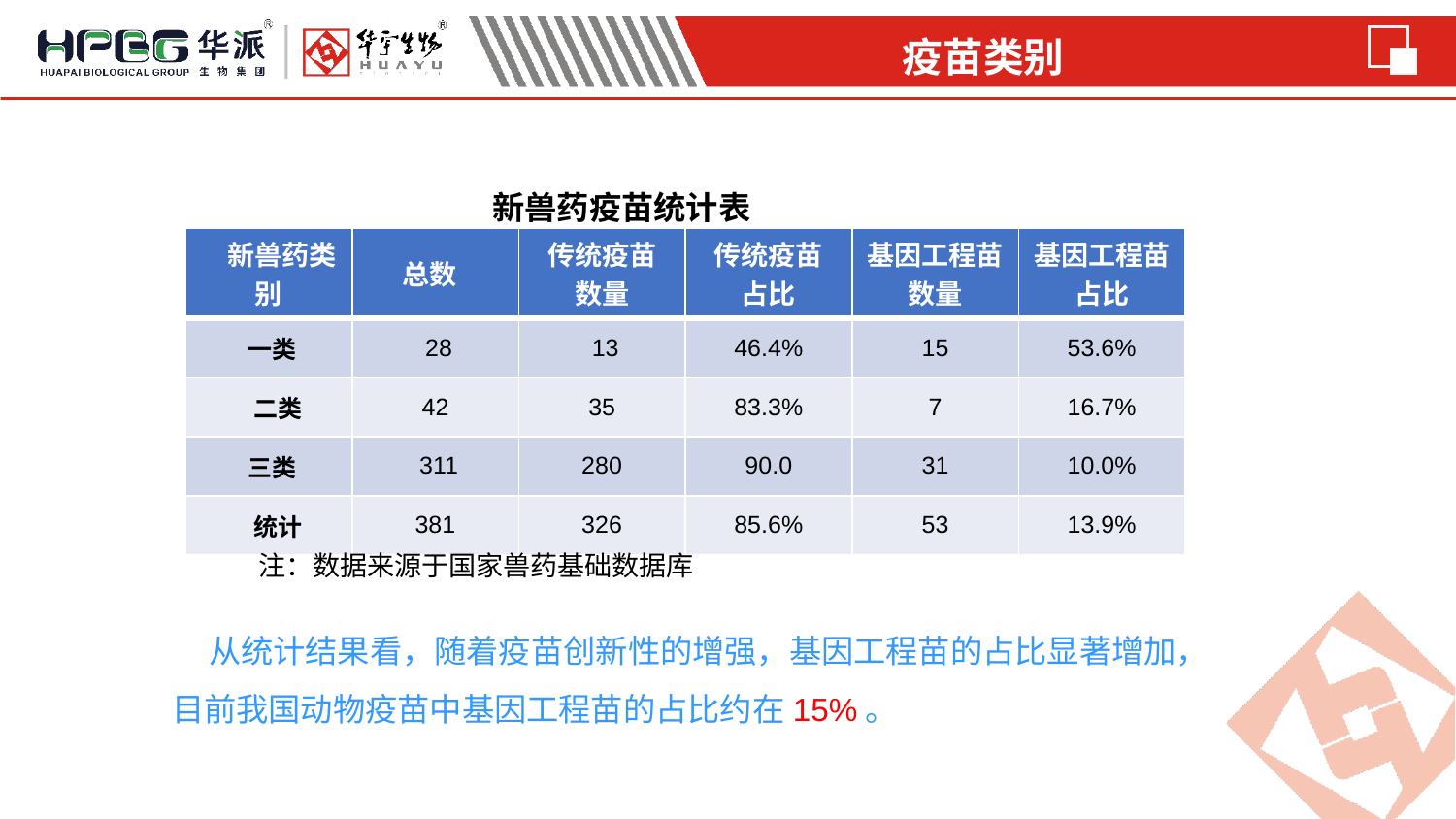

疫苗类别
               新兽药疫苗统计表
| 新兽药类别 | 总数 | 传统疫苗 数量 | 传统疫苗 占比 | 基因工程苗数量 | 基因工程苗占比 |
| --- | --- | --- | --- | --- | --- |
| 一类 | 28 | 13 | 46.4% | 15 | 53.6% |
| 二类 | 42 | 35 | 83.3% | 7 | 16.7% |
| 三类 | 311 | 280 | 90.0 | 31 | 10.0% |
| 统计 | 381 | 326 | 85.6% | 53 | 13.9% |
注：数据来源于国家兽药基础数据库
     从统计结果看，随着疫苗创新性的增强，基因工程苗的占比显著增加，目前我国动物疫苗中基因工程苗的占比约在15%。